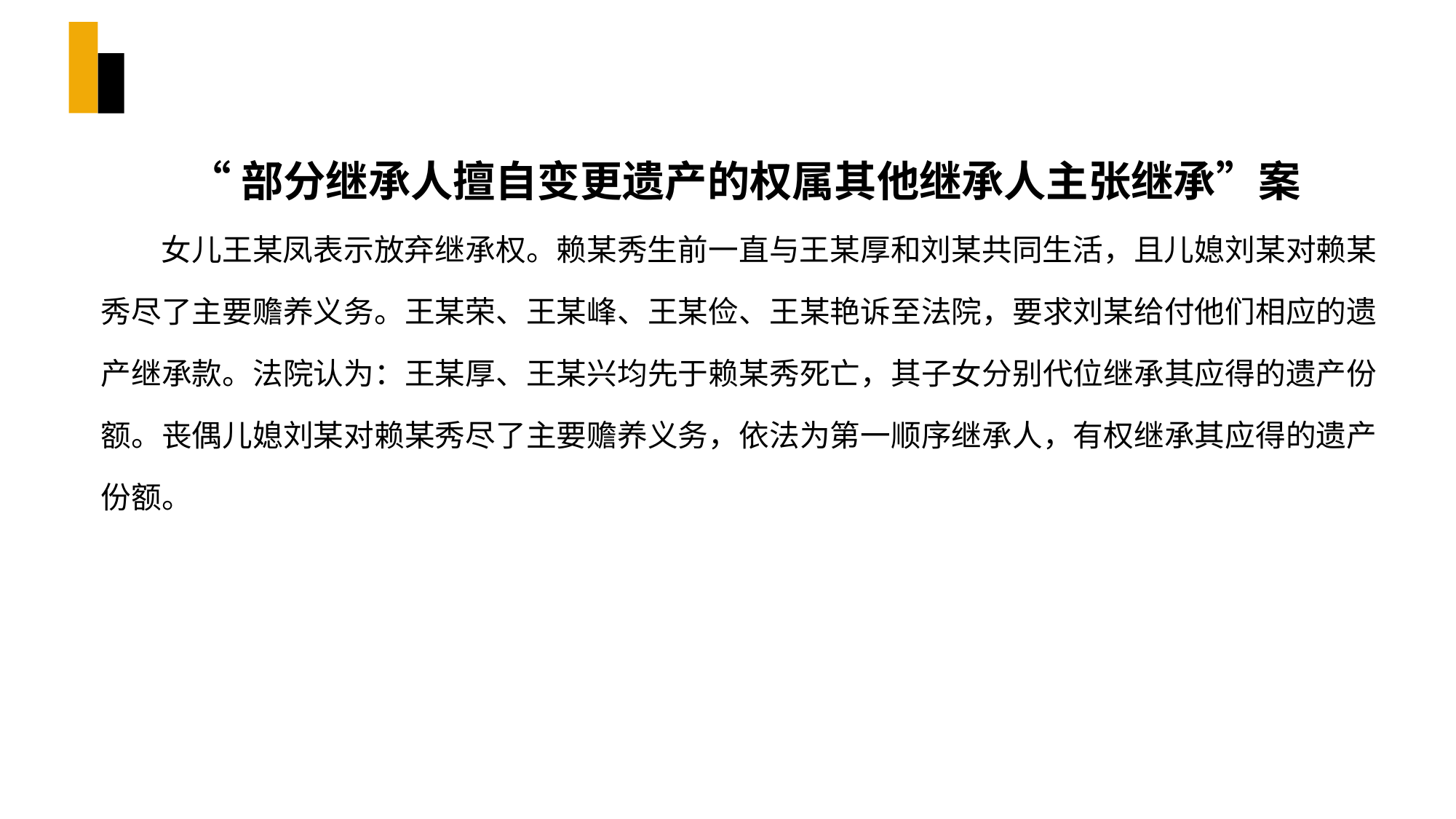

“部分继承人擅自变更遗产的权属其他继承人主张继承”案
女儿王某凤表示放弃继承权。赖某秀生前一直与王某厚和刘某共同生活，且儿媳刘某对赖某秀尽了主要赡养义务。王某荣、王某峰、王某俭、王某艳诉至法院，要求刘某给付他们相应的遗产继承款。法院认为：王某厚、王某兴均先于赖某秀死亡，其子女分别代位继承其应得的遗产份额。丧偶儿媳刘某对赖某秀尽了主要赡养义务，依法为第一顺序继承人，有权继承其应得的遗产份额。